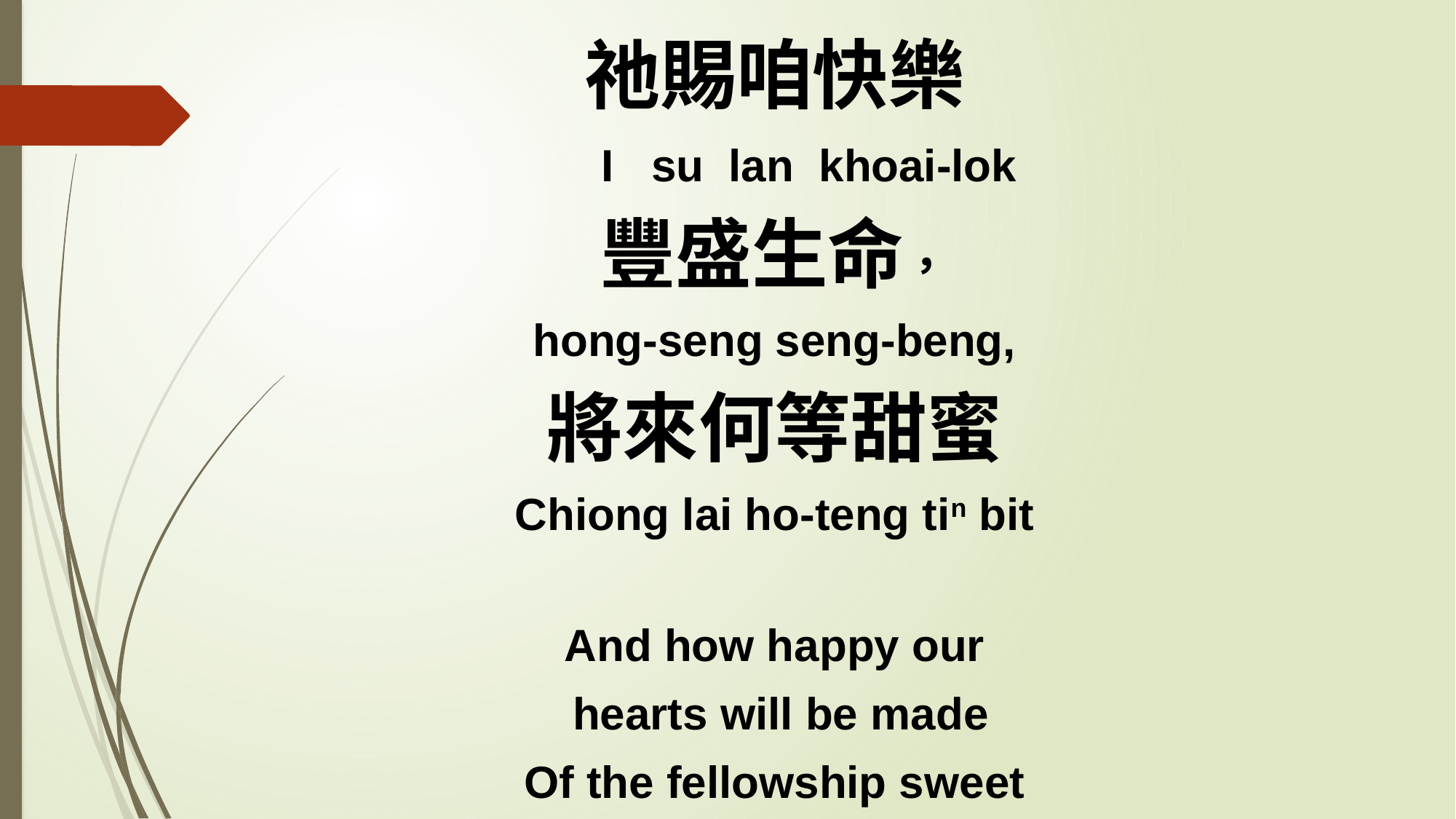

祂賜咱快樂
      I   su  lan  khoai-lok
豐盛生命，
hong-seng seng-beng,
將來何等甜蜜
Chiong lai ho-teng tin bit

And how happy our
 hearts will be made
Of the fellowship sweet